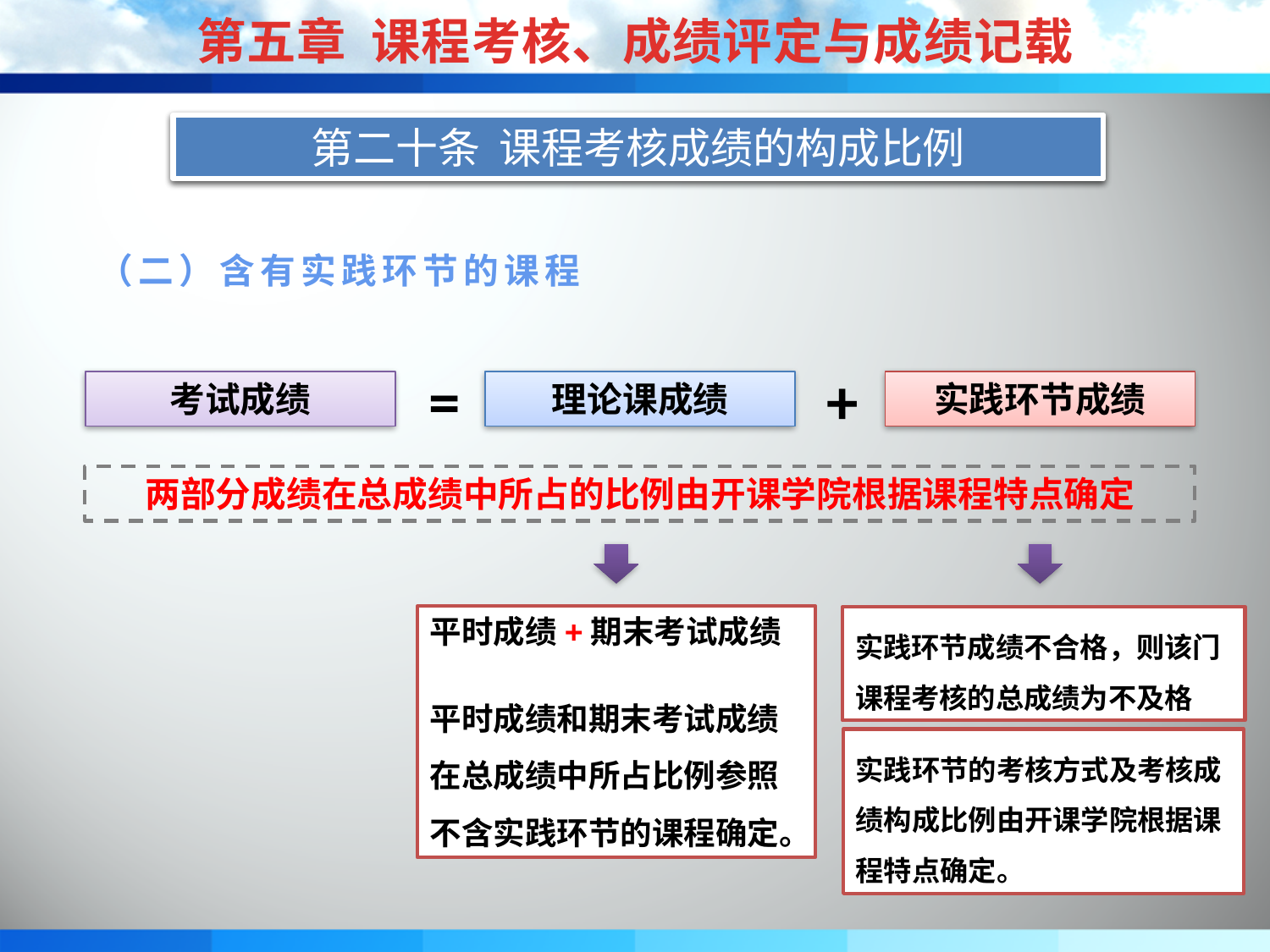

第五章  课程考核、成绩评定与成绩记载
第十九条  课程考核方式与考核成绩的记分办法
第二十条  课程考核成绩的构成比例
（二）含有实践环节的课程
=
+
考试成绩
理论课成绩
实践环节成绩
两部分成绩在总成绩中所占的比例由开课学院根据课程特点确定

平时成绩+期末考试成绩

平时成绩和期末考试成绩在总成绩中所占比例参照不含实践环节的课程确定。
实践环节成绩不合格，则该门课程考核的总成绩为不及格
实践环节的考核方式及考核成绩构成比例由开课学院根据课程特点确定。